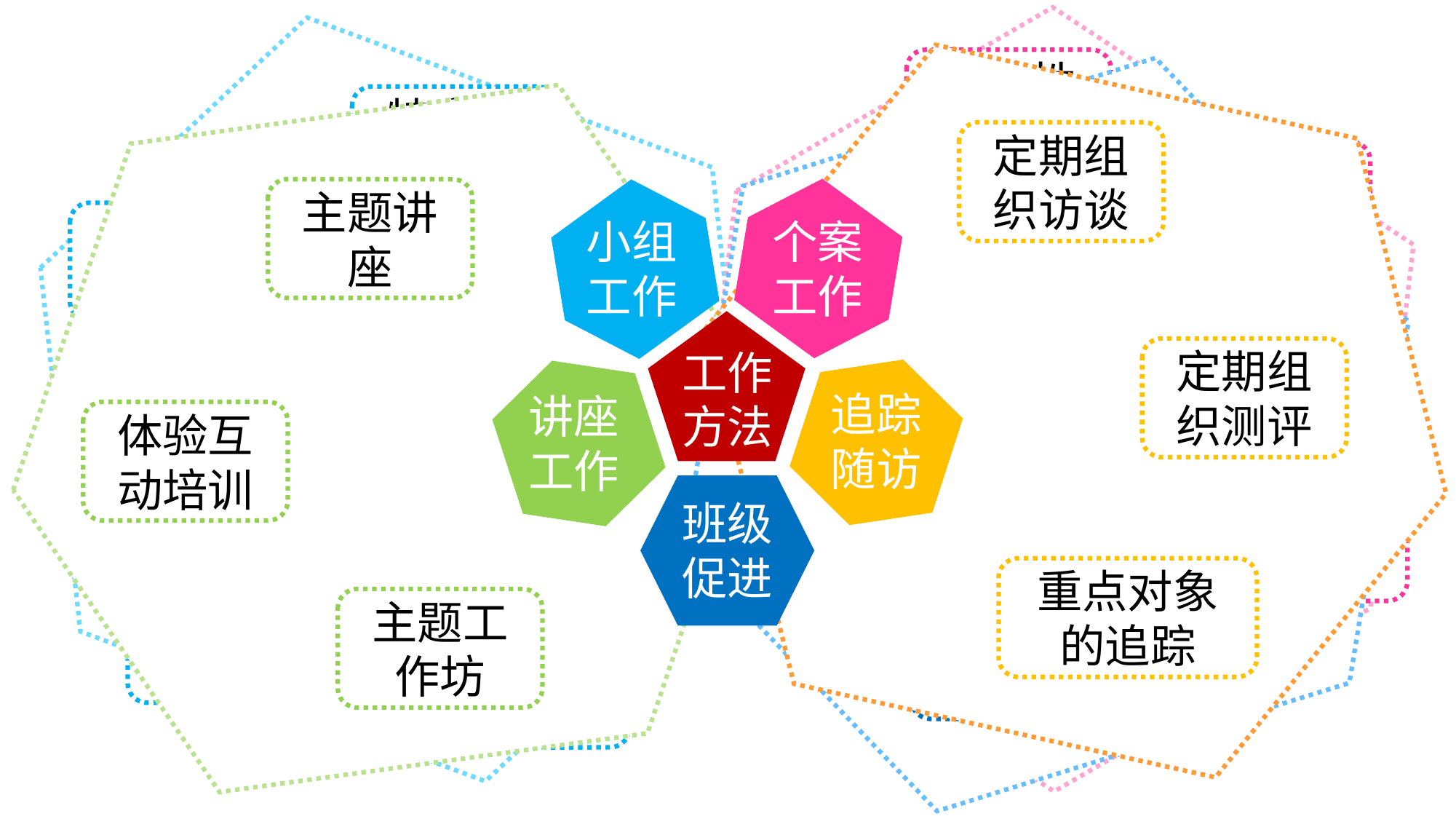

支持性会谈

特定主题班会

定期组织访谈
个体心理辅导
鼓励关注心理健康
主题讲座

个案工作

小组工作
团体心理辅导

工作方法
信息收集访谈
定期组织测评

追踪随访

讲座工作
集体晤谈
促进同学参与活动
体验互动培训

班级促进
个体心理测评
重点对象的追踪
团体心理测评
主题工作坊
心理健康宣传
个体心理咨询
团体心理咨询